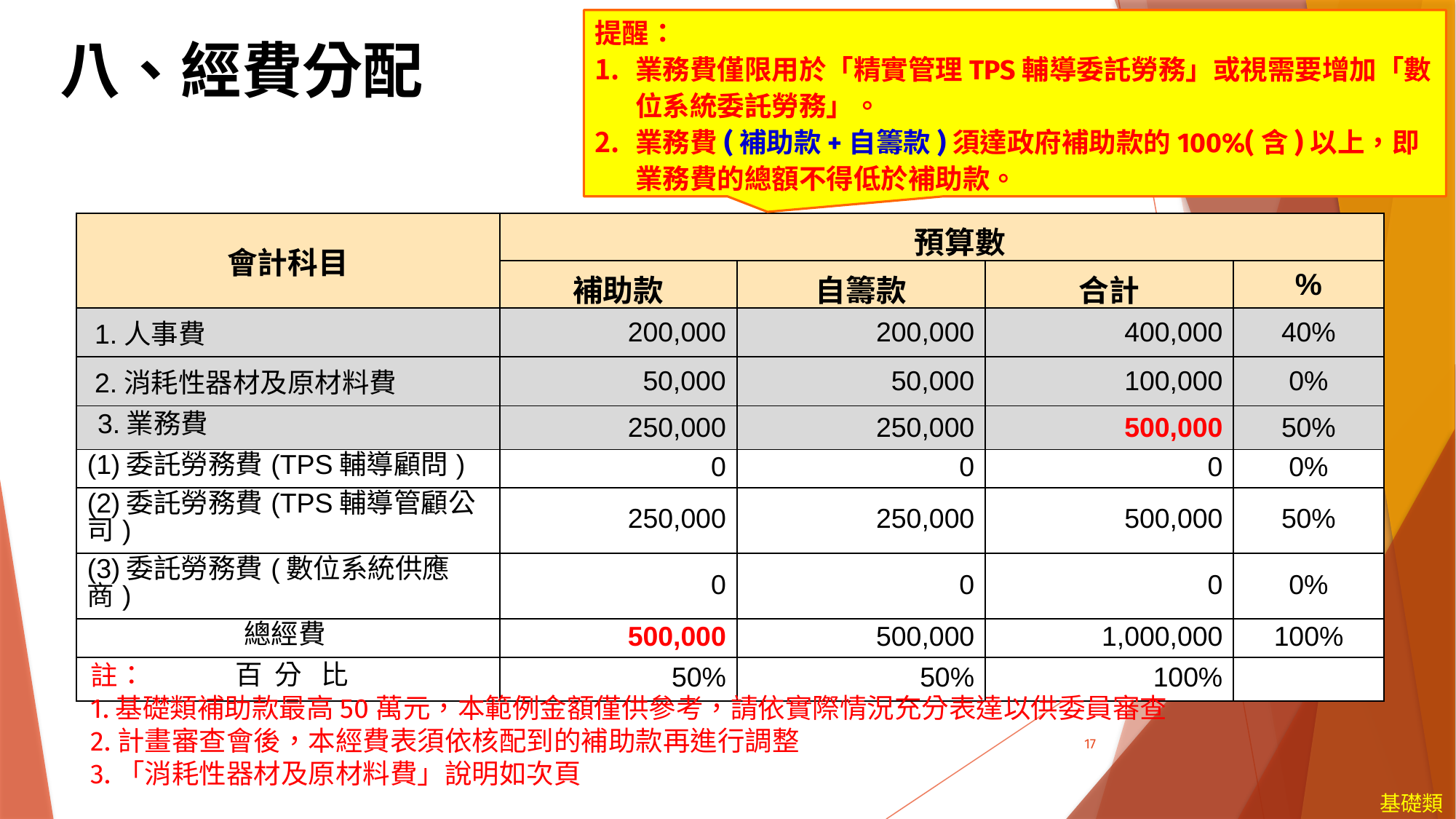

提醒：
業務費僅限用於「精實管理TPS輔導委託勞務」或視需要增加「數位系統委託勞務」。
業務費(補助款+自籌款)須達政府補助款的100%(含)以上，即業務費的總額不得低於補助款。
八、經費分配
| 會計科目 | 預算數 |  |  |  |
| --- | --- | --- | --- | --- |
|  | 補助款 | 自籌款 | 合計 | % |
| 1.人事費 | 200,000 | 200,000 | 400,000 | 40% |
| 2.消耗性器材及原材料費 | 50,000 | 50,000 | 100,000 | 0% |
| 3.業務費 | 250,000 | 250,000 | 500,000 | 50% |
| (1)委託勞務費(TPS輔導顧問) | 0 | 0 | 0 | 0% |
| (2)委託勞務費(TPS輔導管顧公司) | 250,000 | 250,000 | 500,000 | 50% |
| (3)委託勞務費(數位系統供應商) | 0 | 0 | 0 | 0% |
| 總經費 | 500,000 | 500,000 | 1,000,000 | 100% |
| 百 分 比 | 50% | 50% | 100% |  |
註：
1.基礎類補助款最高50萬元，本範例金額僅供參考，請依實際情況充分表達以供委員審查
2.計畫審查會後，本經費表須依核配到的補助款再進行調整
3.「消耗性器材及原材料費」說明如次頁
17